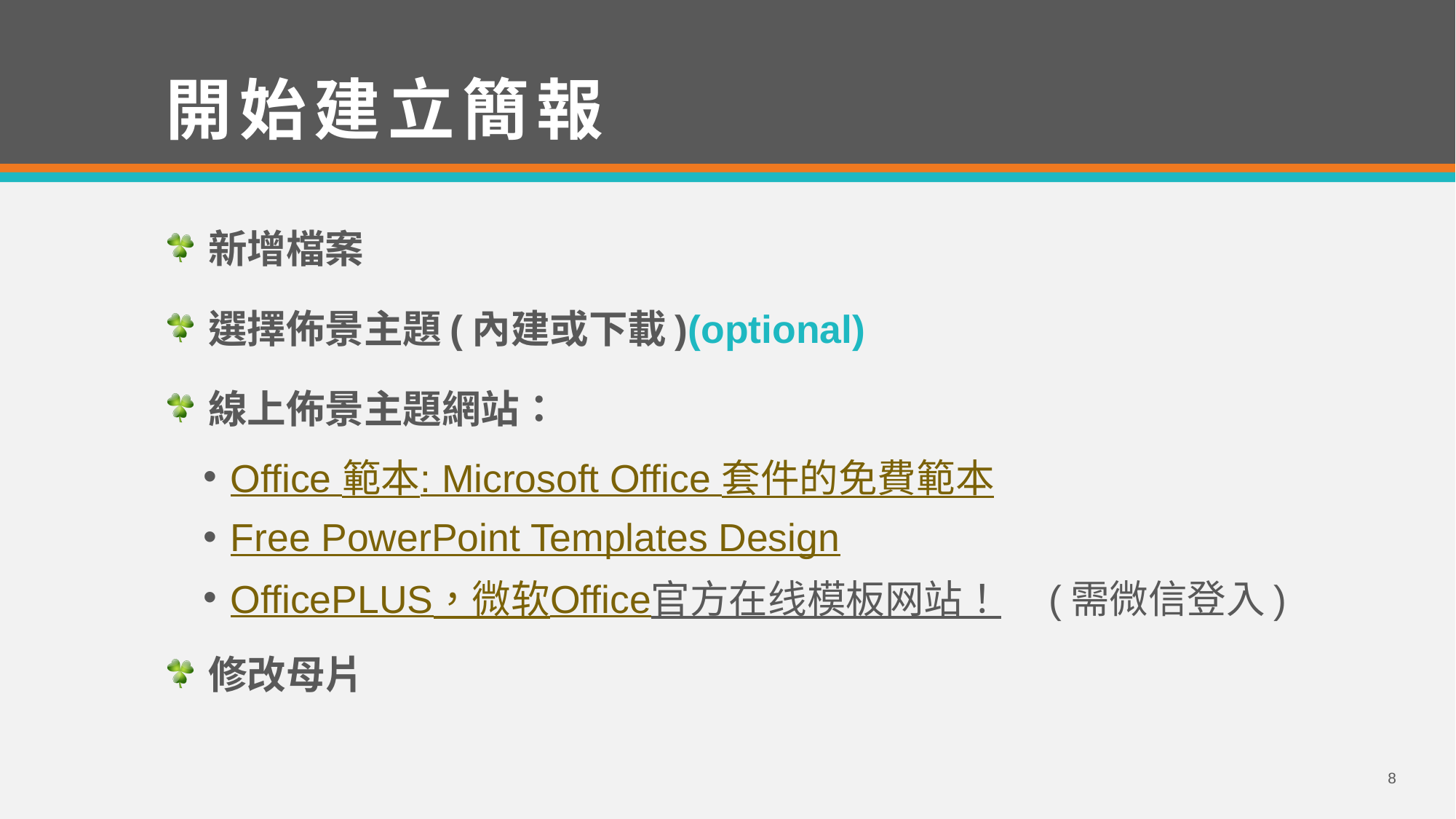

# 開始建立簡報
新增檔案
選擇佈景主題(內建或下載)(optional)
線上佈景主題網站：
Office 範本: Microsoft Office 套件的免費範本
Free PowerPoint Templates Design
OfficePLUS，微软Office官方在线模板网站！　(需微信登入)
修改母片

8